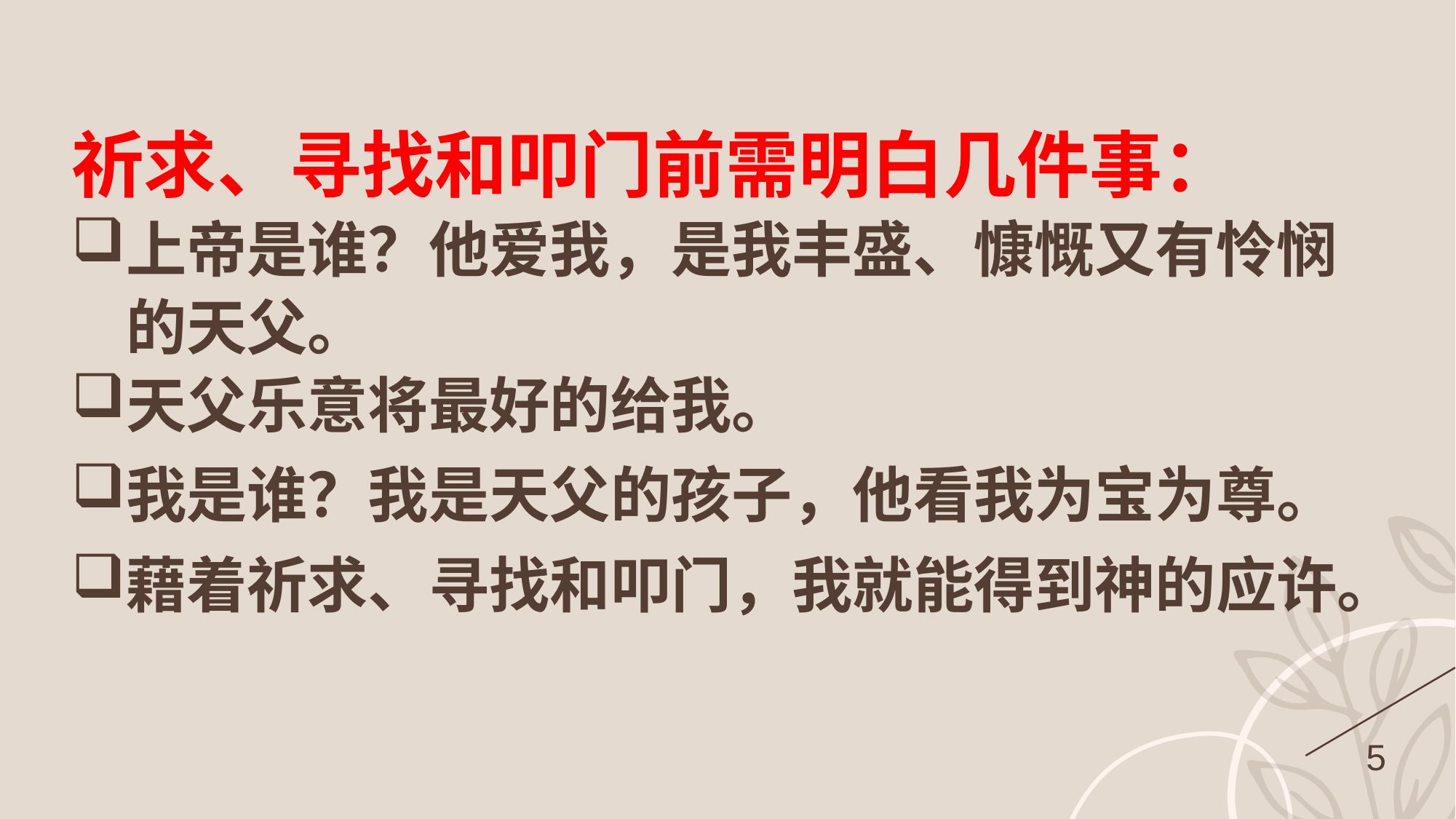

祈求、寻找和叩门前需明白几件事：
上帝是谁？他爱我，是我丰盛、慷慨又有怜悯的天父。
天父乐意将最好的给我。
我是谁？我是天父的孩子，他看我为宝为尊。
藉着祈求、寻找和叩门，我就能得到神的应许。
5